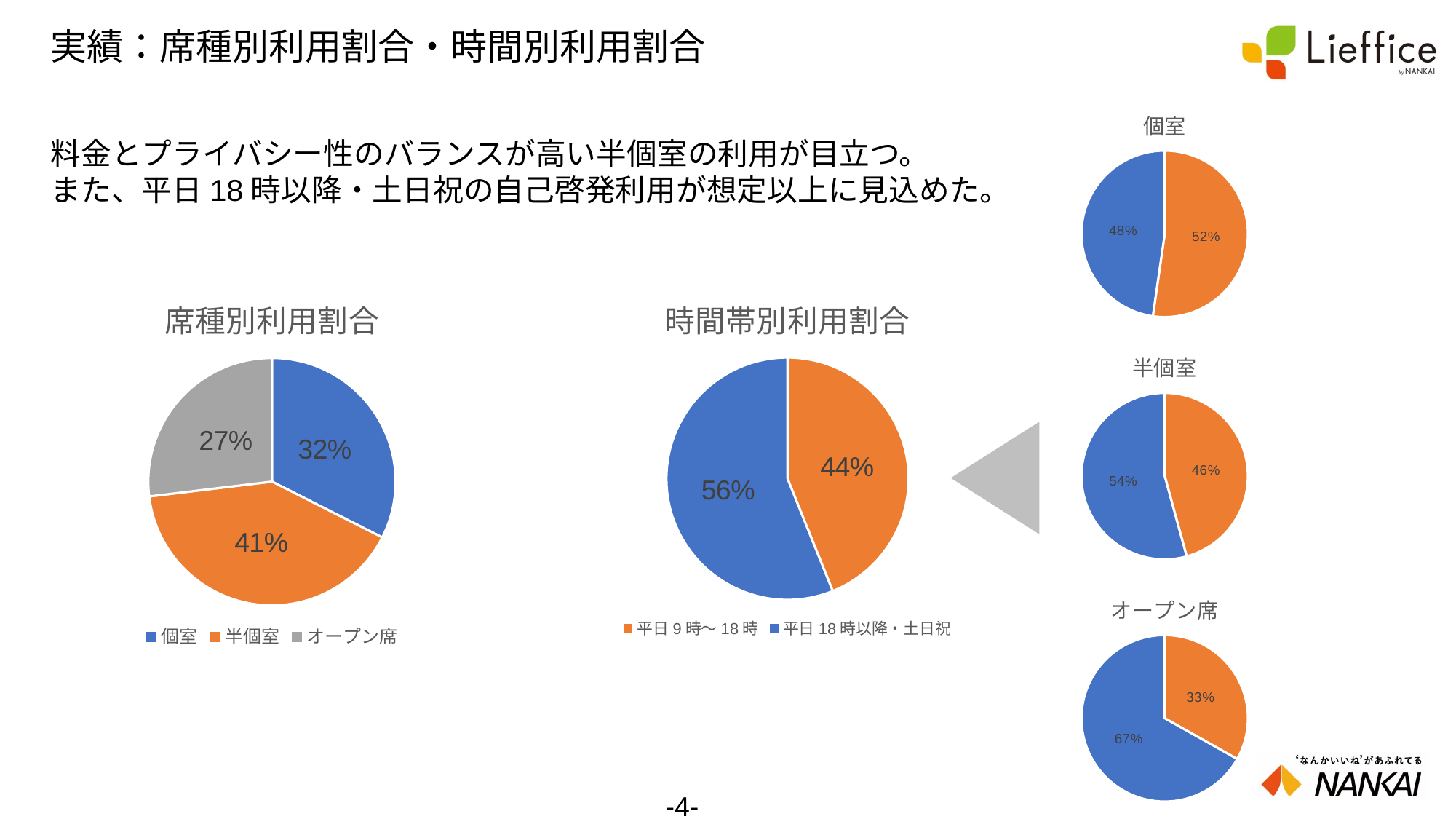

実績：席種別利用割合・時間別利用割合

### Chart: 個室

| Category |  |
|---|---|
| 平日9時～18時 | 0.5228398458998349 |
| 平日18時以降、土日祝 | 0.4771601541001651 |
料金とプライバシー性のバランスが高い半個室の利用が目立つ。
また、平日18時以降・土日祝の自己啓発利用が想定以上に見込めた。

### Chart: 席種別利用割合

| Category |  |
|---|---|
| 個室 | 0.32445712474243144 |
| 半個室 | 0.40640355048343635 |
| オープン席 | 0.2691393247741322 |

### Chart: 時間帯別利用割合

| Category |  |
|---|---|
| 平日9時～18時 | 0.43908157848168466 |
| 平日18時以降・土日祝 | 0.5609184215183154 |

### Chart: 半個室

| Category |  |
|---|---|
| 平日9時～18時 | 0.4573875802997859 |
| 平日18時以降、土日祝 | 0.5426124197002141 |

### Chart: オープン席

| Category |  |
|---|---|
| 平日9時～18時 | 0.3313796212804328 |
| 平日18時以降、土日祝 | 0.6686203787195671 |
-4-